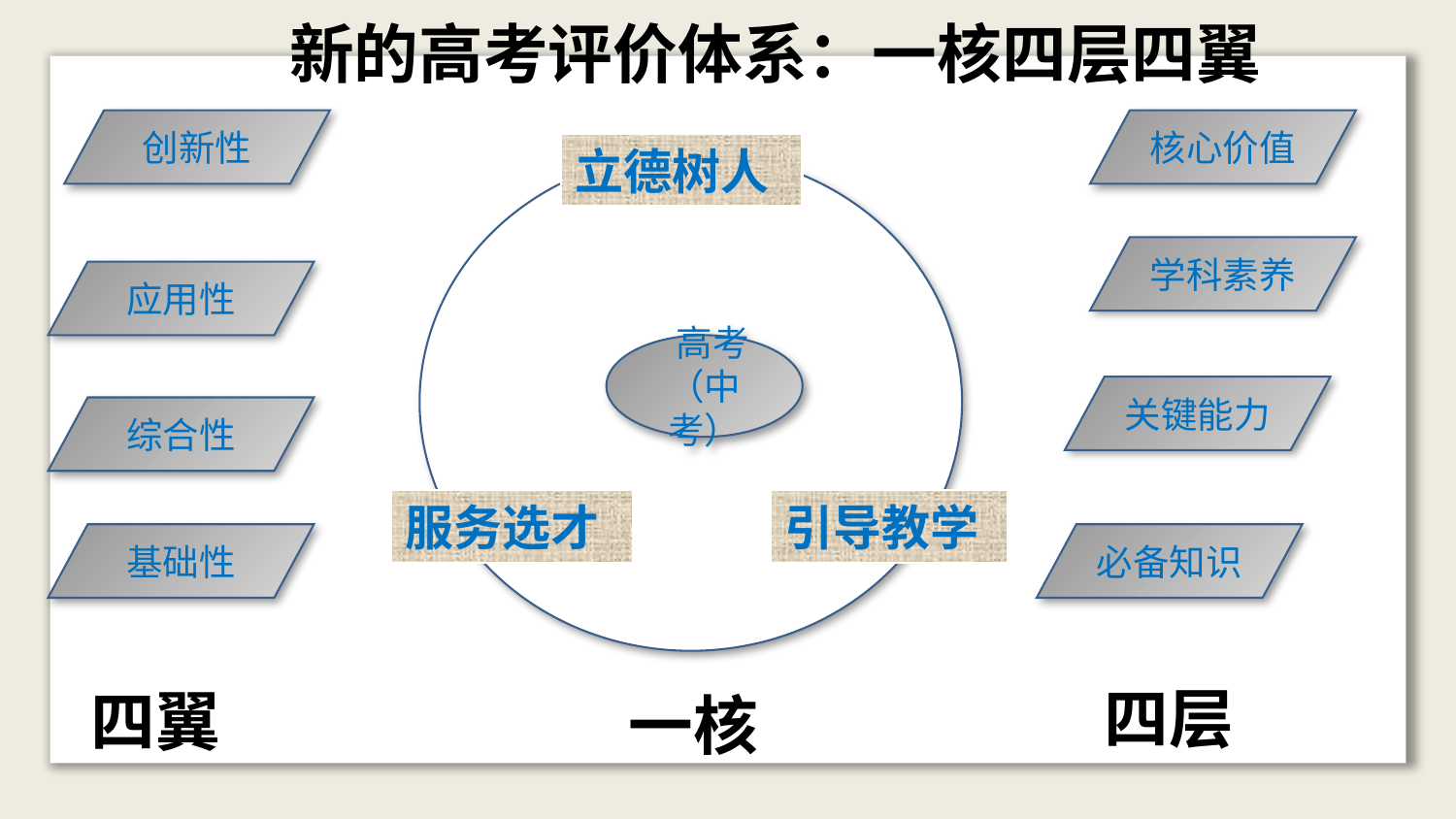

新的高考评价体系：一核四层四翼

创新性
核心价值
立德树人
 高考（中考）
服务选才
引导教学

学科素养
应用性
关键能力
综合性
基础性
必备知识
四层
四翼
一核
延时符